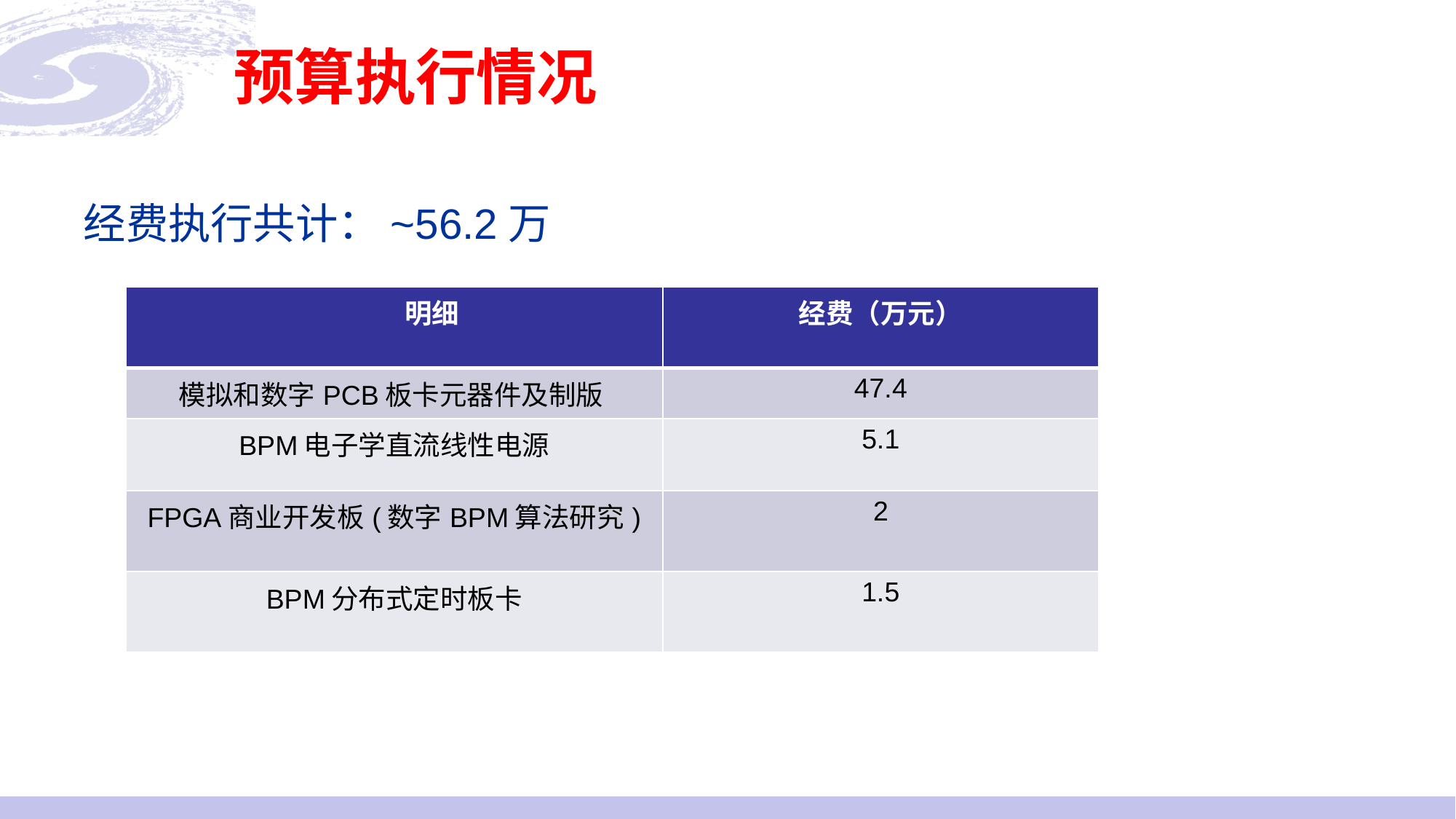

# 预算执行情况
经费执行共计：~56.2万

| 明细 | 经费（万元） |
| --- | --- |
| 模拟和数字PCB板卡元器件及制版 | 47.4 |
| BPM电子学直流线性电源 | 5.1 |
| FPGA商业开发板(数字BPM算法研究) | 2 |
| BPM分布式定时板卡 | 1.5 |